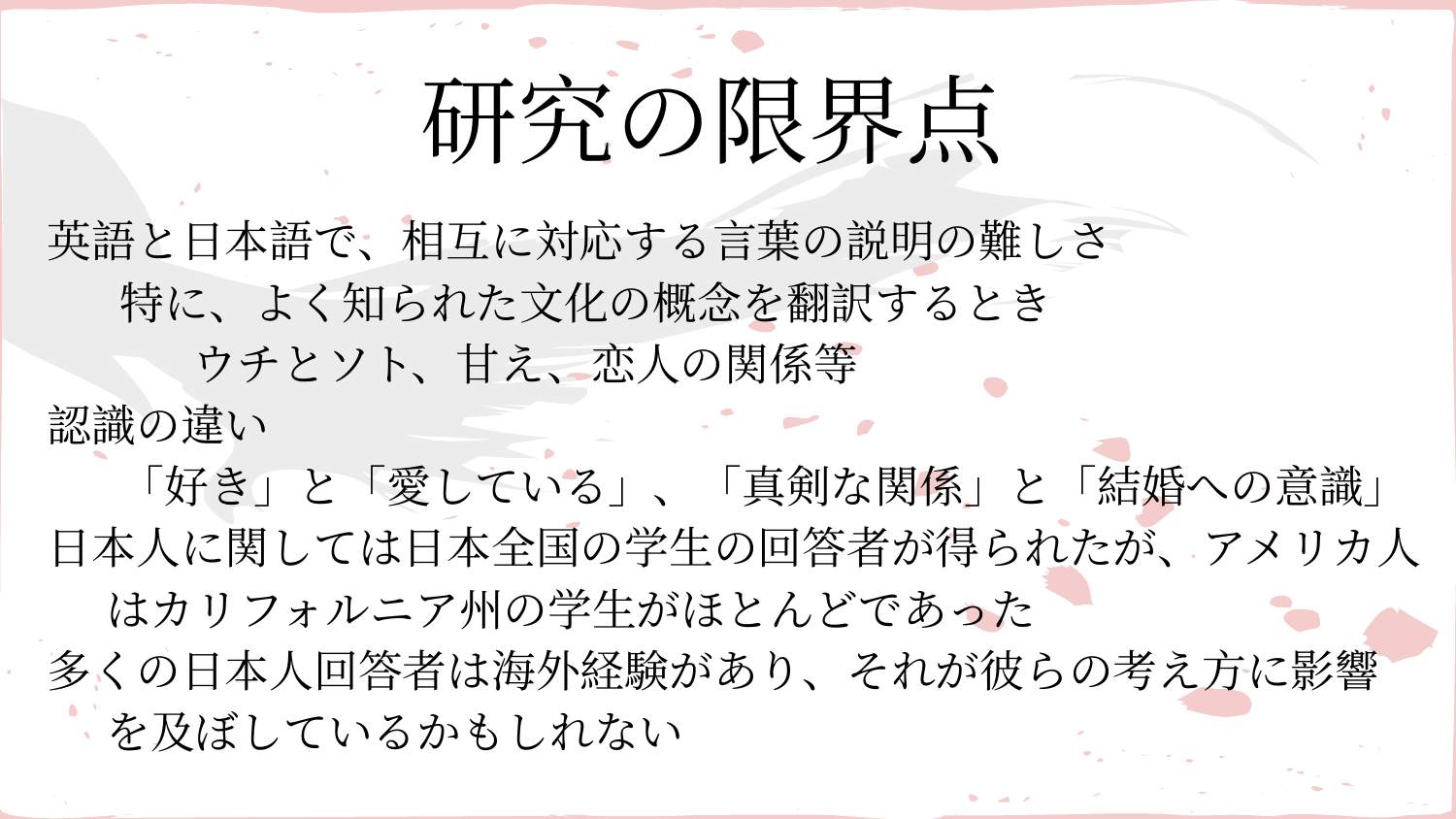

# 研究の限界点
英語と日本語で、相互に対応する言葉の説明の難しさ
特に、よく知られた文化の概念を翻訳するとき
ウチとソト、甘え、恋人の関係等
認識の違い
「好き」と「愛している」、「真剣な関係」と「結婚への意識」
日本人に関しては日本全国の学生の回答者が得られたが、アメリカ人はカリフォルニア州の学生がほとんどであった
多くの日本人回答者は海外経験があり、それが彼らの考え方に影響を及ぼしているかもしれない